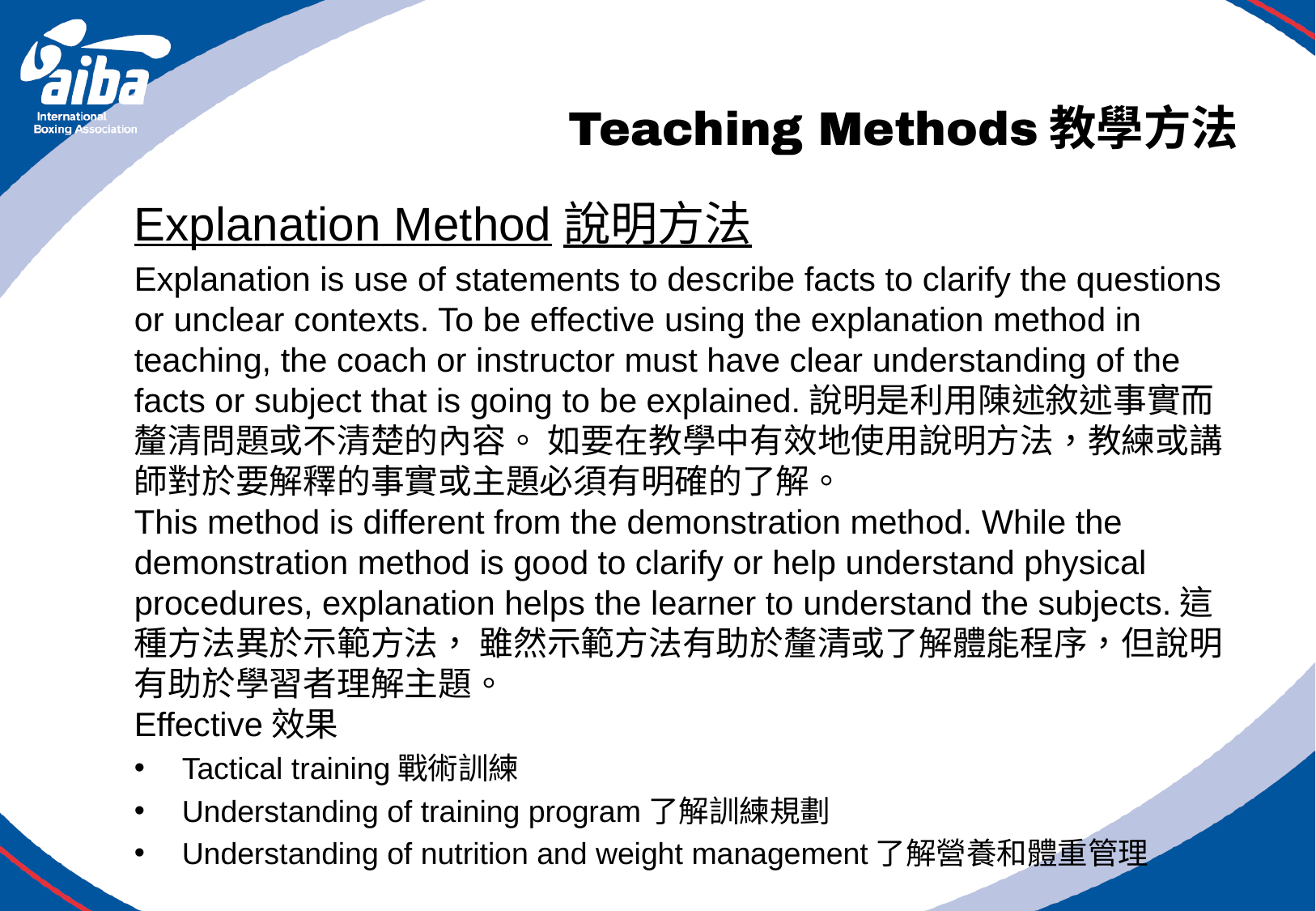

# Teaching Methods教學方法
Explanation Method說明方法
Explanation is use of statements to describe facts to clarify the questions or unclear contexts. To be effective using the explanation method in teaching, the coach or instructor must have clear understanding of the facts or subject that is going to be explained.說明是利用陳述敘述事實而釐清問題或不清楚的內容。 如要在教學中有效地使用說明方法，教練或講師對於要解釋的事實或主題必須有明確的了解。
This method is different from the demonstration method. While the demonstration method is good to clarify or help understand physical procedures, explanation helps the learner to understand the subjects.這種方法異於示範方法， 雖然示範方法有助於釐清或了解體能程序，但說明有助於學習者理解主題。
Effective效果
Tactical training戰術訓練
Understanding of training program了解訓練規劃
Understanding of nutrition and weight management了解營養和體重管理